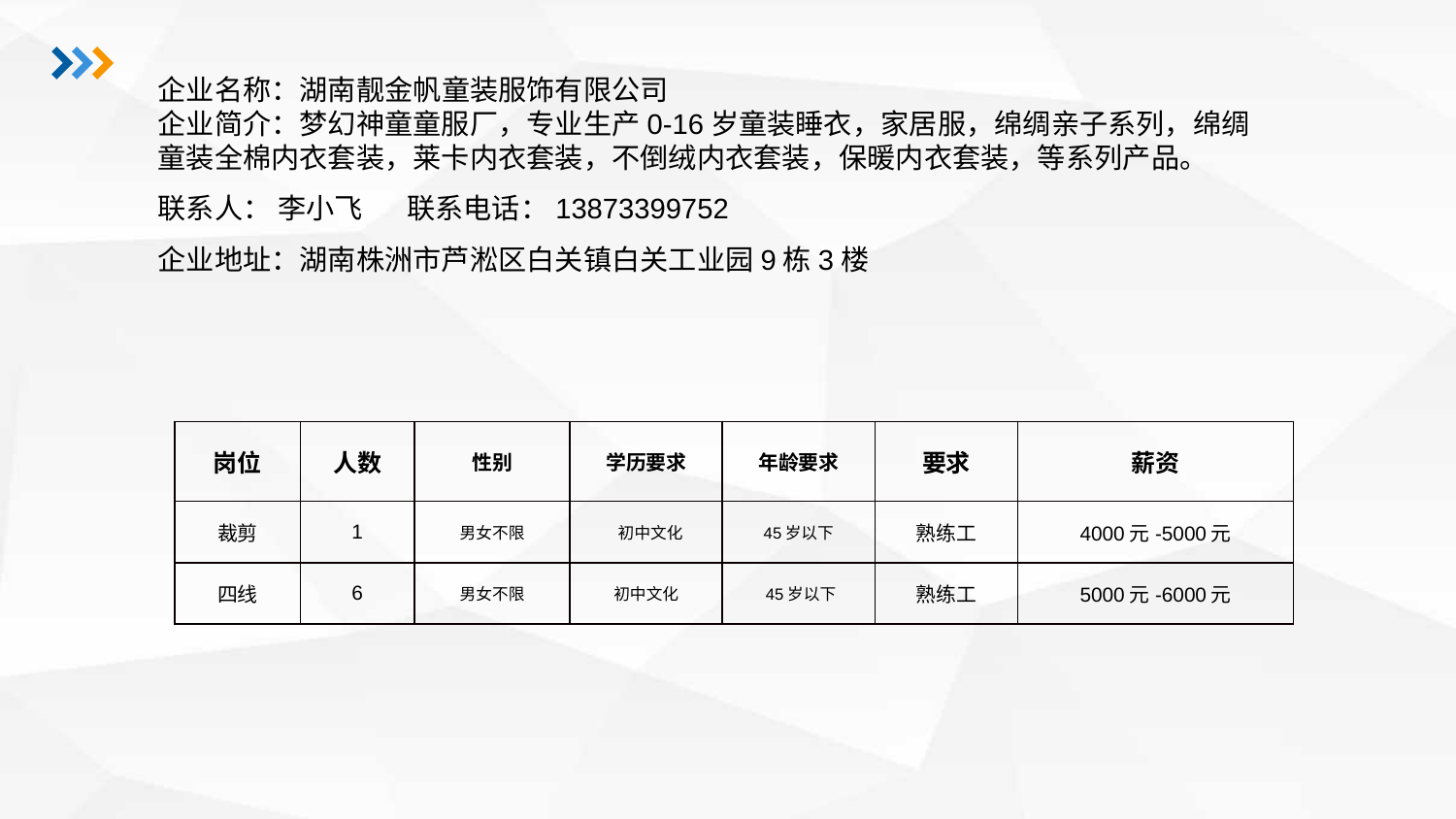

企业名称：湖南靓金帆童装服饰有限公司企业简介：梦幻神童童服厂，专业生产0-16岁童装睡衣，家居服，绵绸亲子系列，绵绸童装全棉内衣套装，莱卡内衣套装，不倒绒内衣套装，保暖内衣套装，等系列产品。联系人： 李小飞       联系电话：13873399752
企业地址：湖南株洲市芦淞区白关镇白关工业园9栋3楼

| 岗位 | 人数 | 性别 | 学历要求 | 年龄要求 | 要求 | 薪资 |
| --- | --- | --- | --- | --- | --- | --- |
| 裁剪 | 1 | 男女不限 | 初中文化 | 45岁以下 | 熟练工 | 4000元-5000元 |
| 四线 | 6 | 男女不限 | 初中文化 | 45岁以下 | 熟练工 | 5000元-6000元 |